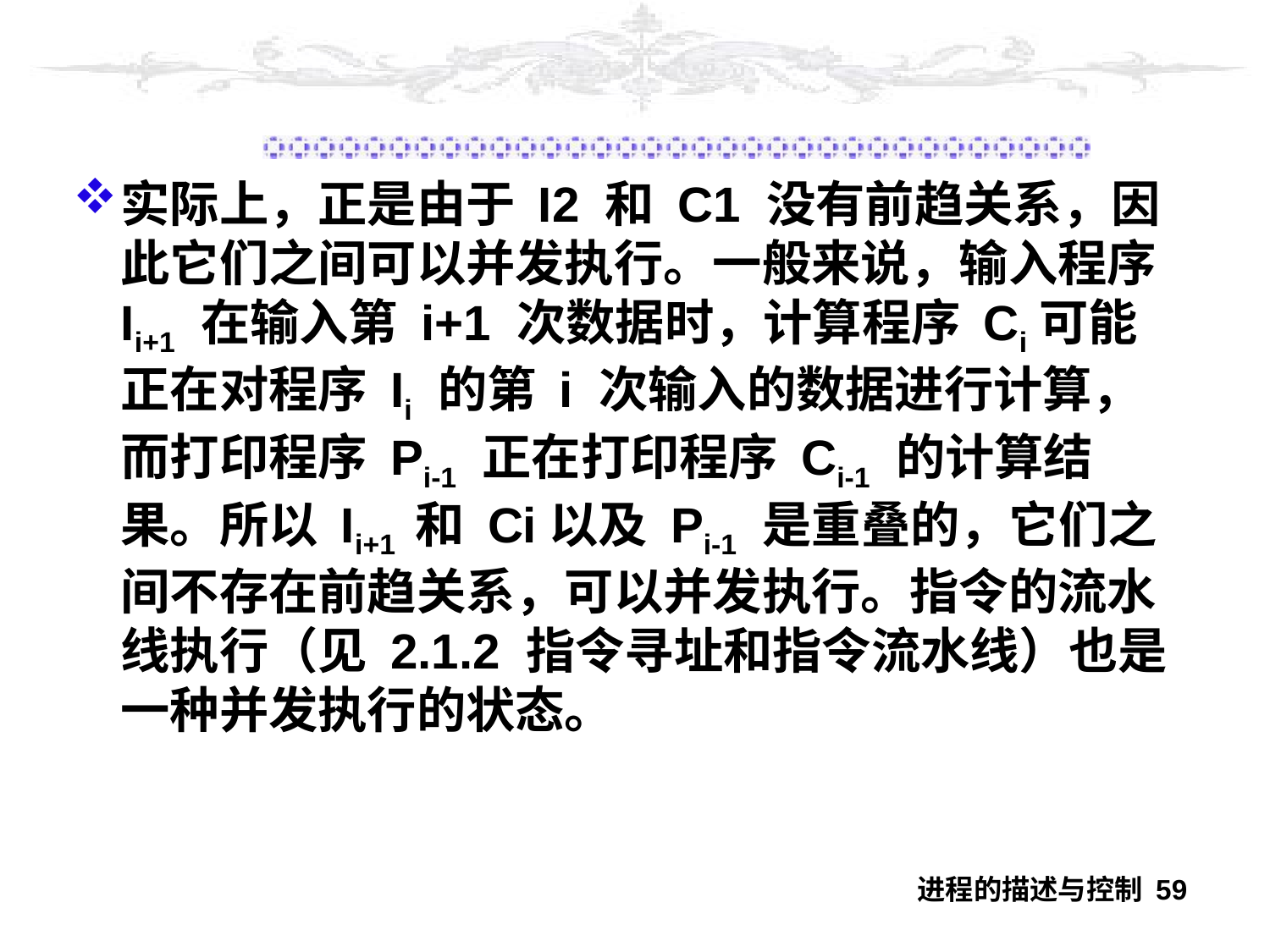

#
实际上，正是由于 I2 和 C1 没有前趋关系，因此它们之间可以并发执行。一般来说，输入程序 Ii+1 在输入第 i+1 次数据时，计算程序 Ci可能正在对程序 Ii 的第 i 次输入的数据进行计算，而打印程序 Pi-1 正在打印程序 Ci-1 的计算结果。所以 Ii+1 和 Ci以及 Pi-1 是重叠的，它们之间不存在前趋关系，可以并发执行。指令的流水线执行（见 2.1.2 指令寻址和指令流水线）也是一种并发执行的状态。